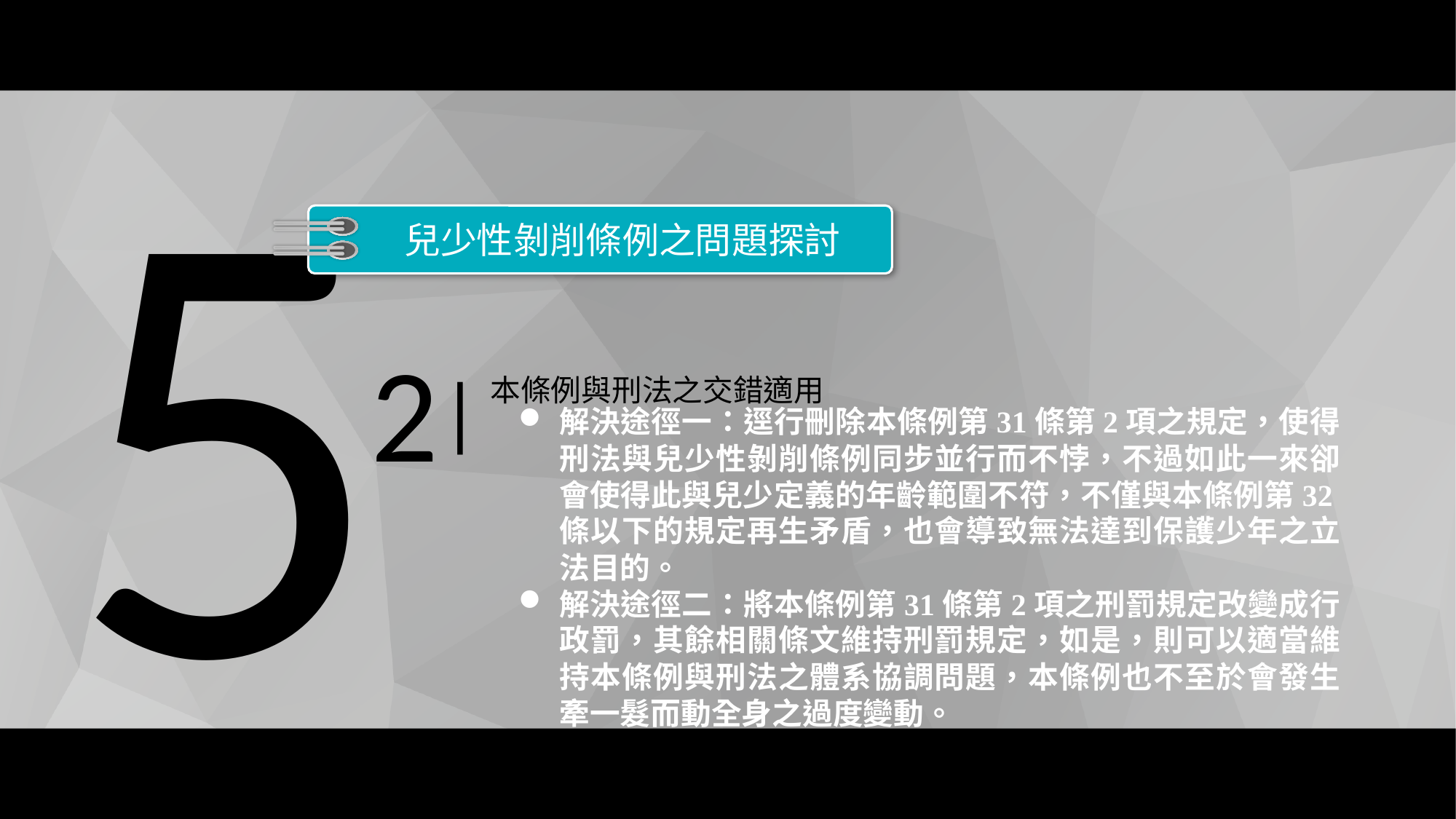

5

兒少性剝削條例之問題探討
2
|
本條例與刑法之交錯適用
解決途徑一：逕行刪除本條例第31條第2項之規定，使得刑法與兒少性剝削條例同步並行而不悖，不過如此一來卻會使得此與兒少定義的年齡範圍不符，不僅與本條例第32條以下的規定再生矛盾，也會導致無法達到保護少年之立法目的。
解決途徑二：將本條例第31條第2項之刑罰規定改變成行政罰，其餘相關條文維持刑罰規定，如是，則可以適當維持本條例與刑法之體系協調問題，本條例也不至於會發生牽一髮而動全身之過度變動。